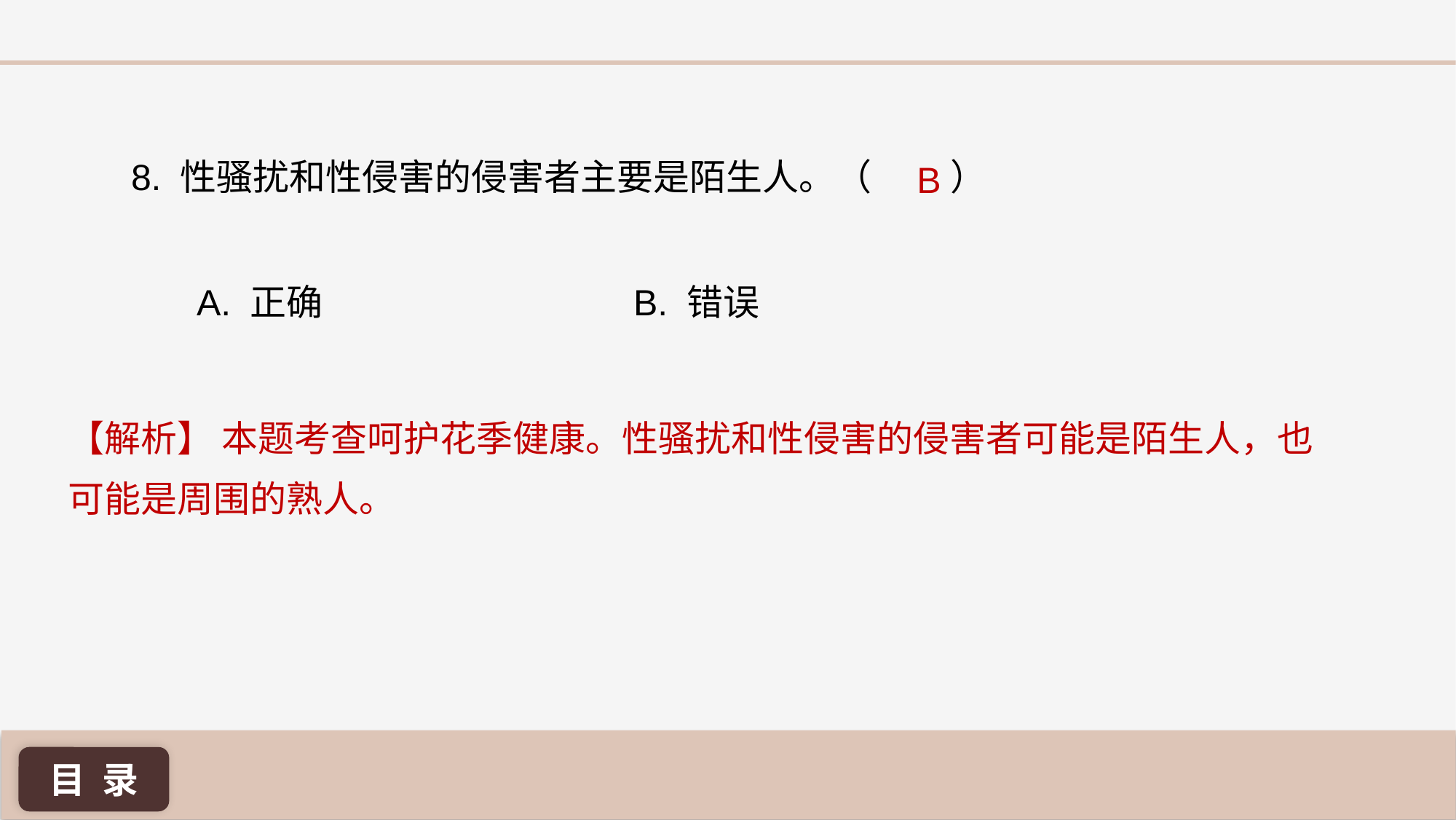

B
8. 性骚扰和性侵害的侵害者主要是陌生人。（ 	）
A. 正确 			B. 错误
【解析】 本题考查呵护花季健康。性骚扰和性侵害的侵害者可能是陌生人，也可能是周围的熟人。